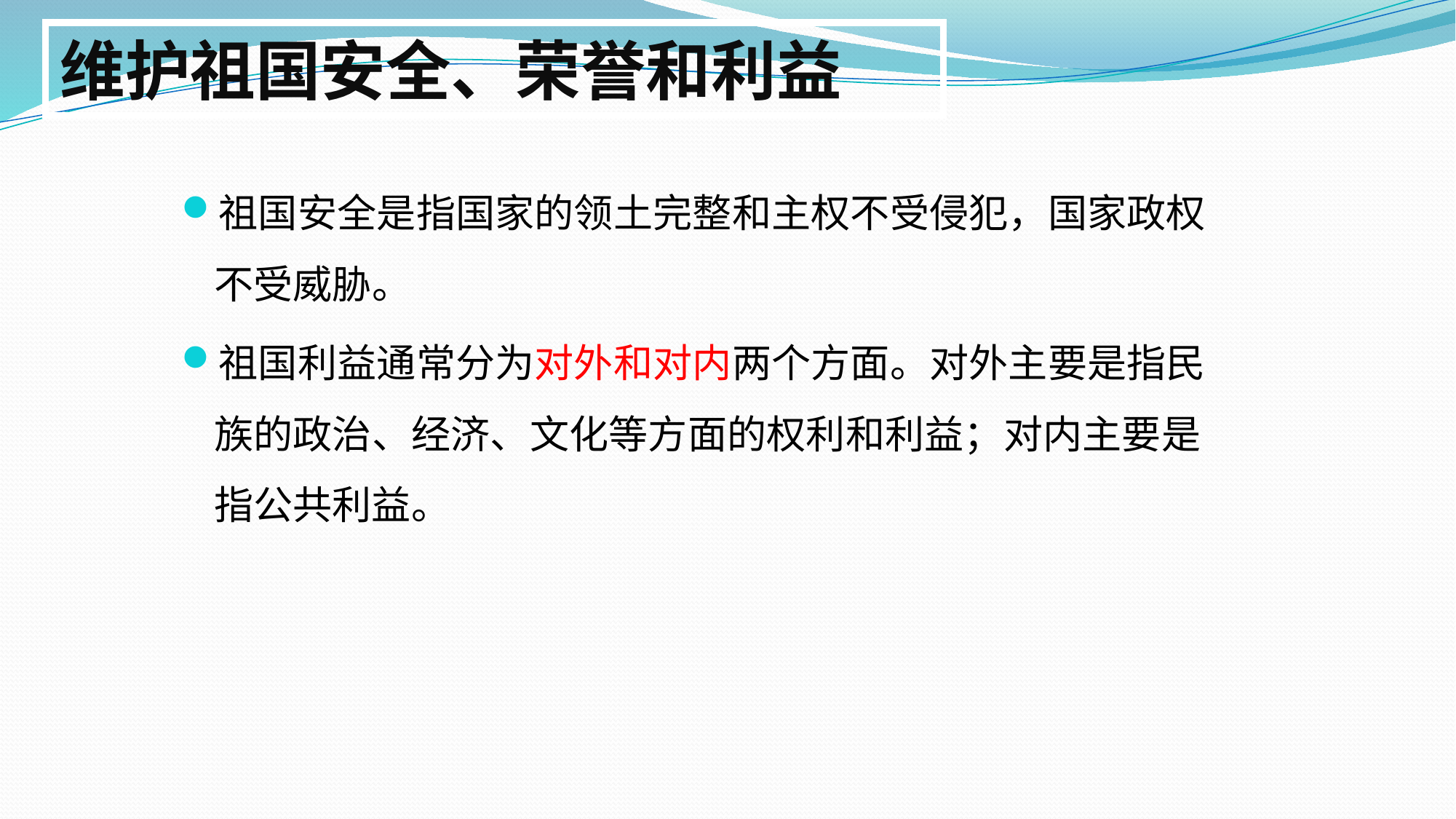

维护祖国安全、荣誉和利益
祖国安全是指国家的领土完整和主权不受侵犯，国家政权不受威胁。
祖国利益通常分为对外和对内两个方面。对外主要是指民族的政治、经济、文化等方面的权利和利益；对内主要是指公共利益。